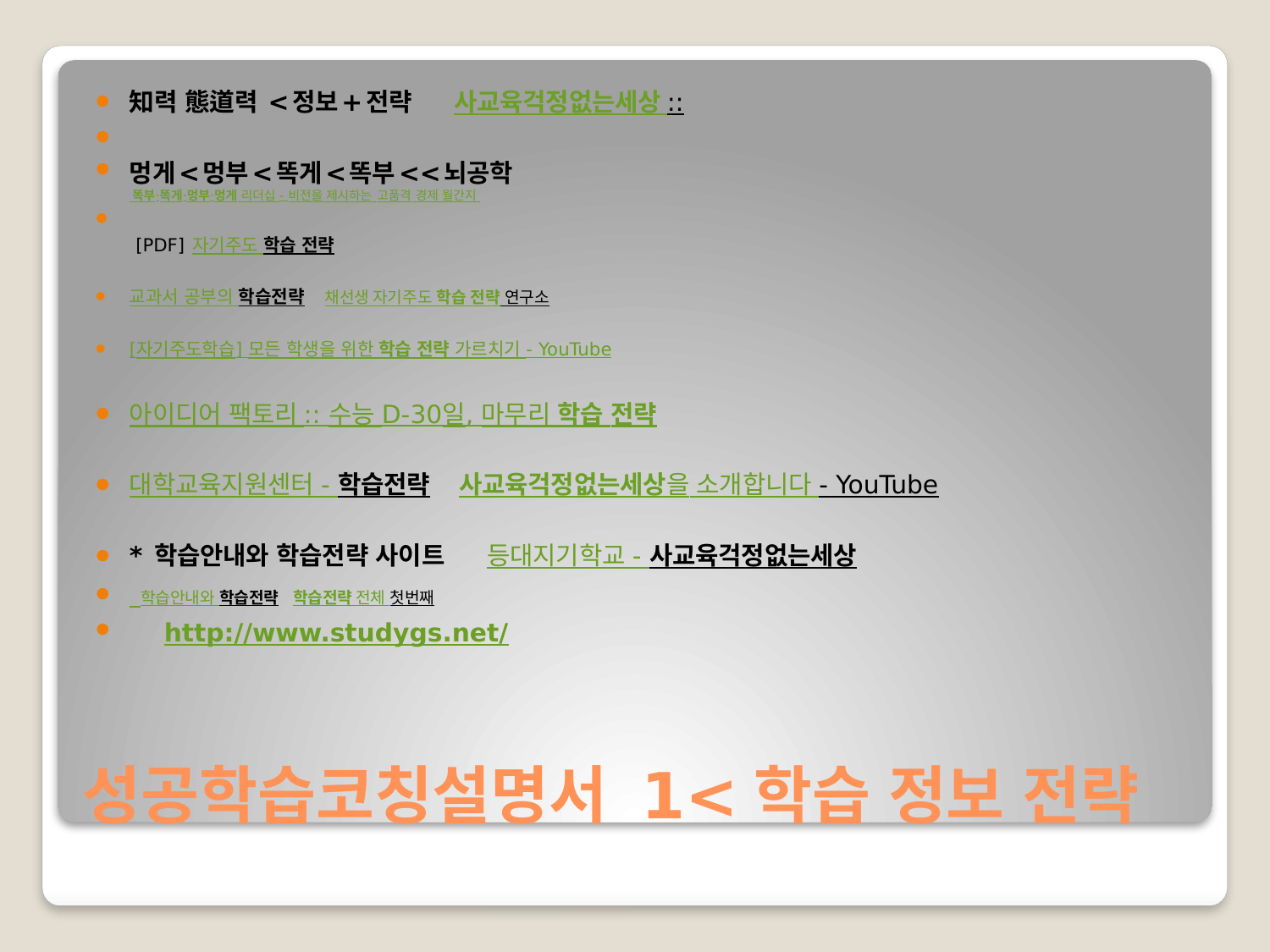

知력 態道력 <정보+전략      사교육걱정없는세상 ::

멍게<멍부<똑게<똑부<<뇌공학
 똑부·똑게·멍부·멍게 리더십 - 비전을 제시하는 고품격 경제 월간지
 [PDF] 자기주도 학습 전략

교과서 공부의 학습전략     채선생 자기주도 학습 전략 연구소

[자기주도학습] 모든 학생을 위한 학습 전략 가르치기 - YouTube

아이디어 팩토리 :: 수능 D-30일, 마무리 학습 전략

대학교육지원센터 - 학습전략     사교육걱정없는세상을 소개합니다 - YouTube

* 학습안내와 학습전략 사이트      등대지기학교 - 사교육걱정없는세상
  학습안내와 학습전략    학습전략 전체 첫번째
    http://www.studygs.net/
# 성공학습코칭설명서 1<학습 정보 전략